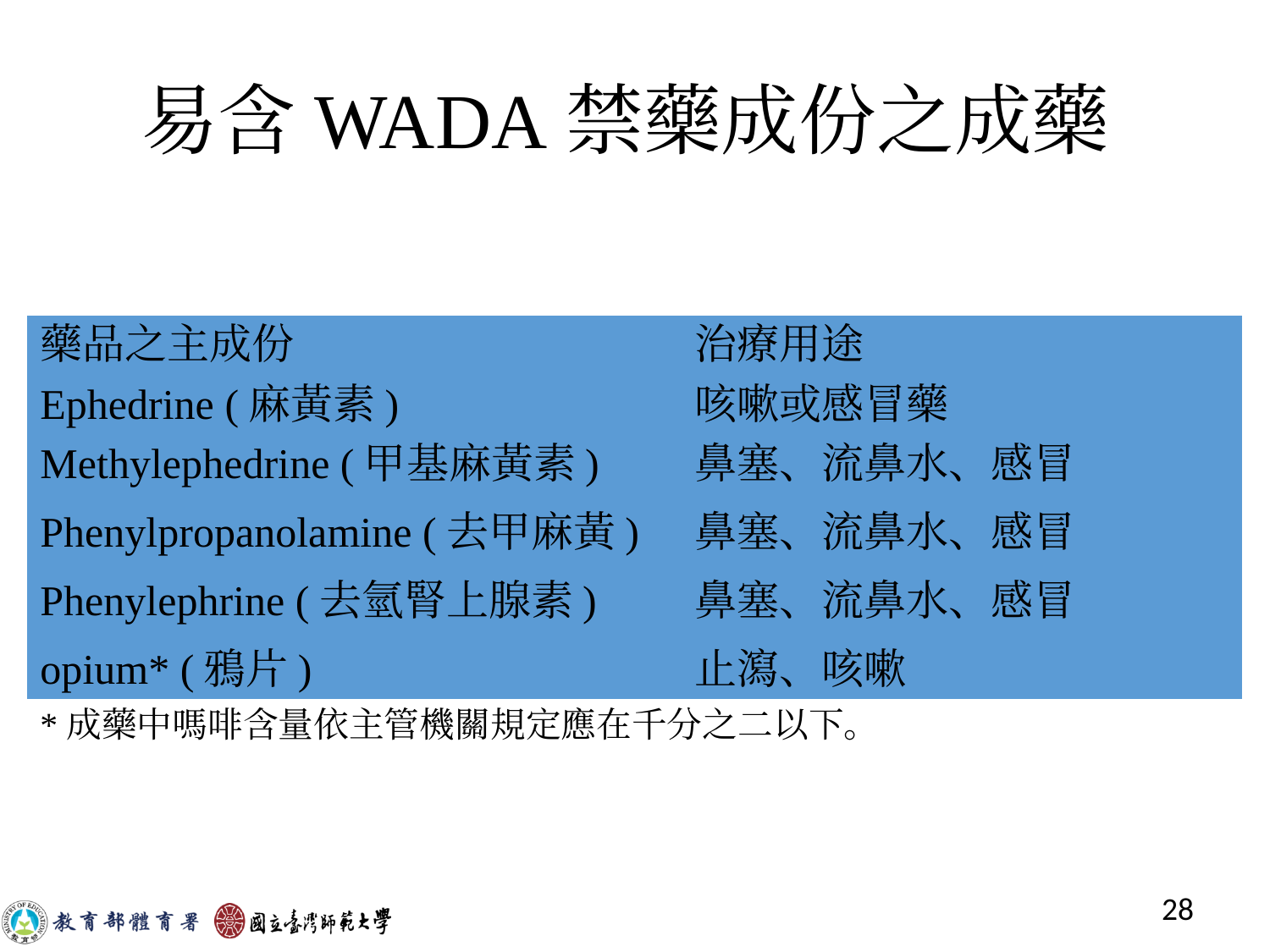

易含WADA禁藥成份之成藥

| 藥品之主成份 | 治療用途 |
| --- | --- |
| Ephedrine (麻黃素) | 咳嗽或感冒藥 |
| Methylephedrine (甲基麻黃素) | 鼻塞、流鼻水、感冒 |
| Phenylpropanolamine (去甲麻黃) | 鼻塞、流鼻水、感冒 |
| Phenylephrine (去氫腎上腺素) | 鼻塞、流鼻水、感冒 |
| opium\* (鴉片) | 止瀉、咳嗽 |
*成藥中嗎啡含量依主管機關規定應在千分之二以下。
28